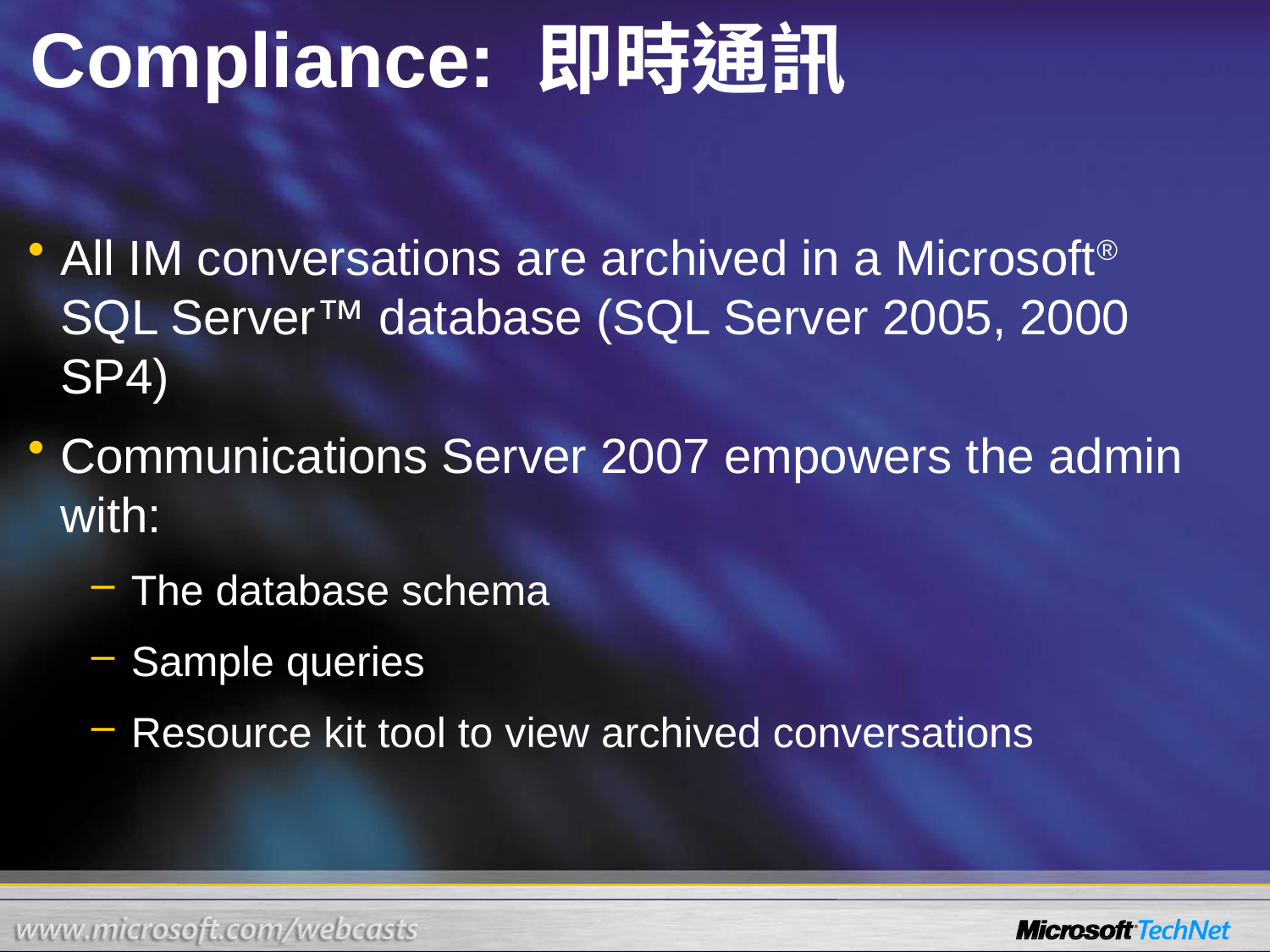

# Compliance: 即時通訊
All IM conversations are archived in a Microsoft® SQL Server™ database (SQL Server 2005, 2000 SP4)
Communications Server 2007 empowers the admin with:
The database schema
Sample queries
Resource kit tool to view archived conversations